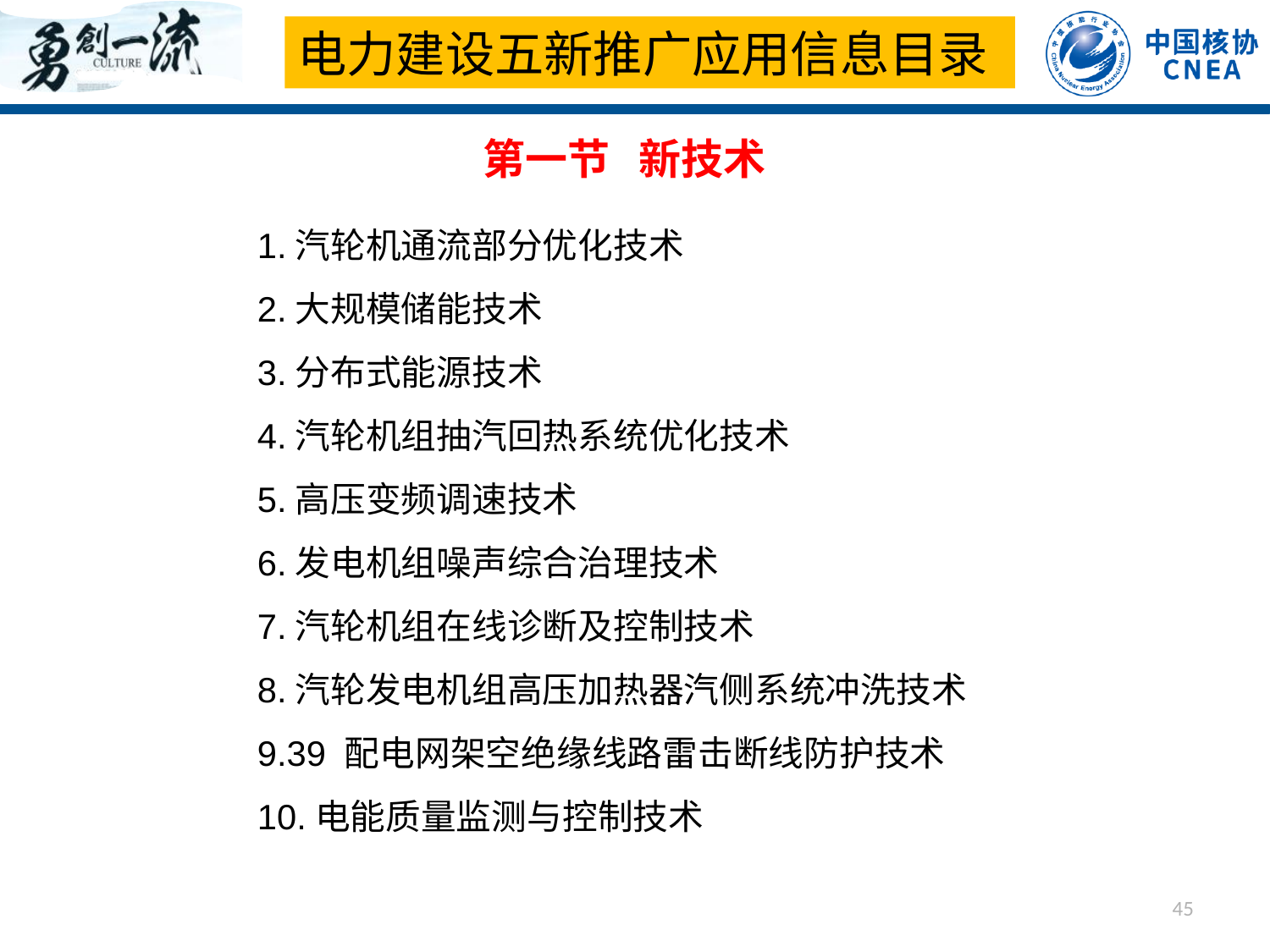

电力建设五新推广应用信息目录
第一节   新技术
1.汽轮机通流部分优化技术
2.大规模储能技术
3.分布式能源技术
4.汽轮机组抽汽回热系统优化技术
5.高压变频调速技术
6.发电机组噪声综合治理技术
7.汽轮机组在线诊断及控制技术
8.汽轮发电机组高压加热器汽侧系统冲洗技术
9.39 配电网架空绝缘线路雷击断线防护技术
10.电能质量监测与控制技术

45